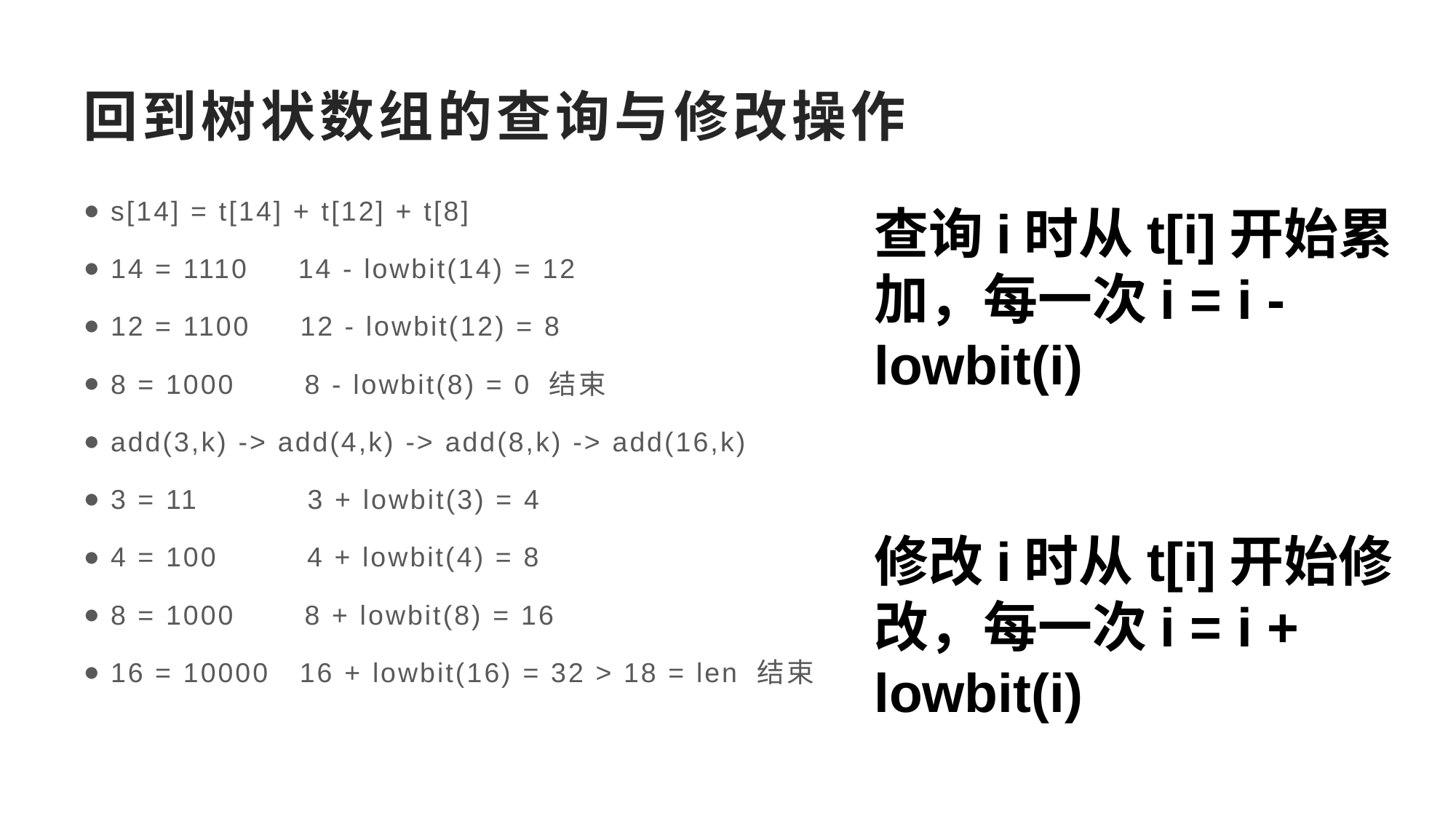

# 回到树状数组的查询与修改操作
s[14] = t[14] + t[12] + t[8]
14 = 1110     14 - lowbit(14) = 12
12 = 1100     12 - lowbit(12) = 8
8 = 1000       8 - lowbit(8) = 0 结束
add(3,k) -> add(4,k) -> add(8,k) -> add(16,k)
3 = 11           3 + lowbit(3) = 4
4 = 100         4 + lowbit(4) = 8
8 = 1000       8 + lowbit(8) = 16
16 = 10000   16 + lowbit(16) = 32 > 18 = len 结束
查询i时从t[i]开始累加，每一次i = i - lowbit(i)

修改i时从t[i]开始修改，每一次i = i + lowbit(i)